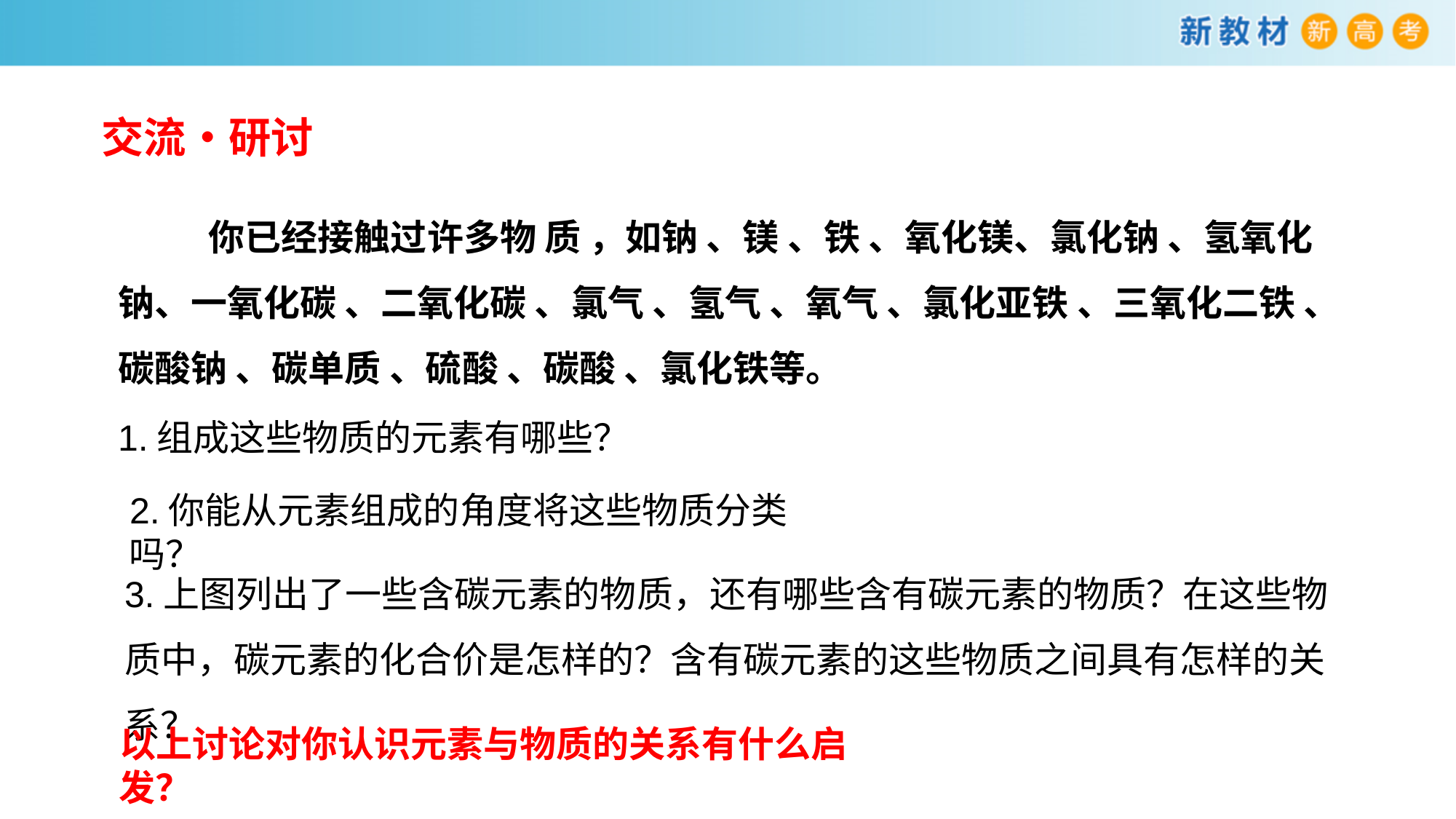

交流•研讨
网
          你已经接触过许多物 质 ，如钠 、镁 、铁 、氧化镁、氯化钠 、氢氧化钠、一氧化碳 、二氧化碳 、氯气 、氢气 、氧气 、氯化亚铁 、三氧化二铁 、碳酸钠 、碳单质 、硫酸 、碳酸 、氯化铁等。

1.组成这些物质的元素有哪些？

2.你能从元素组成的角度将这些物质分类吗？
3.上图列出了一些含碳元素的物质，还有哪些含有碳元素的物质？在这些物
质中，碳元素的化合价是怎样的？含有碳元素的这些物质之间具有怎样的关系？

以上讨论对你认识元素与物质的关系有什么启发？

2
2
3
2
3
3

4

3 . 图 2 - 1 - 1 中 列 出 了 一 些 含 有 碳 元 素 的 物 质 ， 你 知 道 碳 元 素 还 能 参 与 组 成 哪 些 物 质 马 ？ 在 这 些 物 质 中 ， 碳 元 素 的 化 合 价 是 怎 样 的 ？ 碳 元 素 参 与 组 成 的 这 些 物 质 之 间 具 有 怎 样 玲关系呢？